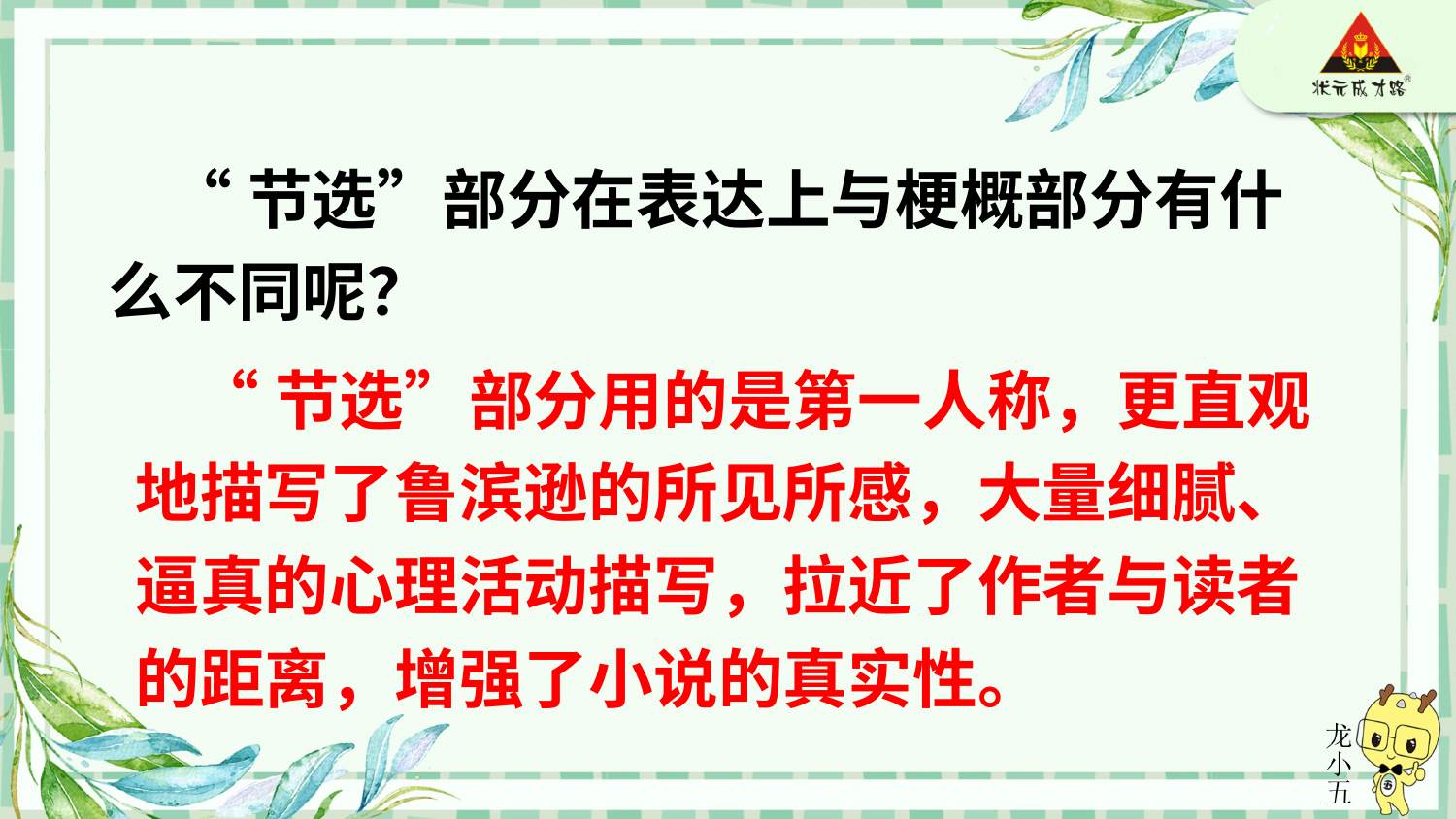

“节选”部分在表达上与梗概部分有什么不同呢？
    “节选”部分用的是第一人称，更直观地描写了鲁滨逊的所见所感，大量细腻、逼真的心理活动描写，拉近了作者与读者的距离，增强了小说的真实性。